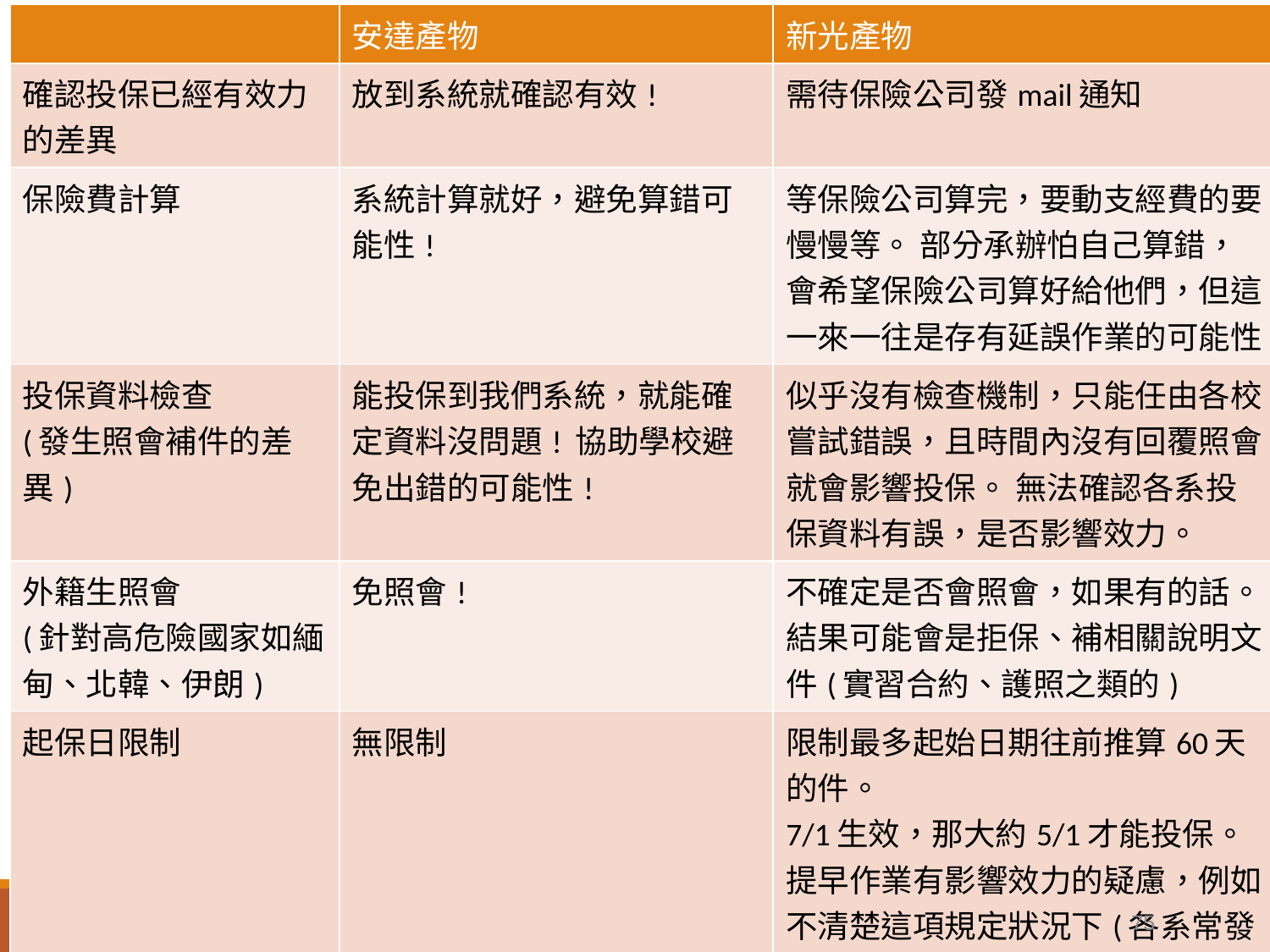

|  | 安達產物 | 新光產物 |
| --- | --- | --- |
| 確認投保已經有效力的差異 | 放到系統就確認有效! | 需待保險公司發mail通知 |
| 保險費計算 | 系統計算就好，避免算錯可能性! | 等保險公司算完，要動支經費的要慢慢等。 部分承辦怕自己算錯，會希望保險公司算好給他們，但這一來一往是存有延誤作業的可能性。 |
| 投保資料檢查 (發生照會補件的差異) | 能投保到我們系統，就能確定資料沒問題! 協助學校避免出錯的可能性! | 似乎沒有檢查機制，只能任由各校嘗試錯誤，且時間內沒有回覆照會就會影響投保。 無法確認各系投保資料有誤，是否影響效力。 |
| 外籍生照會 (針對高危險國家如緬甸、北韓、伊朗) | 免照會! | 不確定是否會照會，如果有的話。結果可能會是拒保、補相關說明文件(實習合約、護照之類的) |
| 起保日限制 | 無限制 | 限制最多起始日期往前推算60天的件。 7/1生效，那大約5/1才能投保。 提早作業有影響效力的疑慮，例如不清楚這項規定狀況下(各系常發生)4/25就mail 7/1生效件過去。 |
75